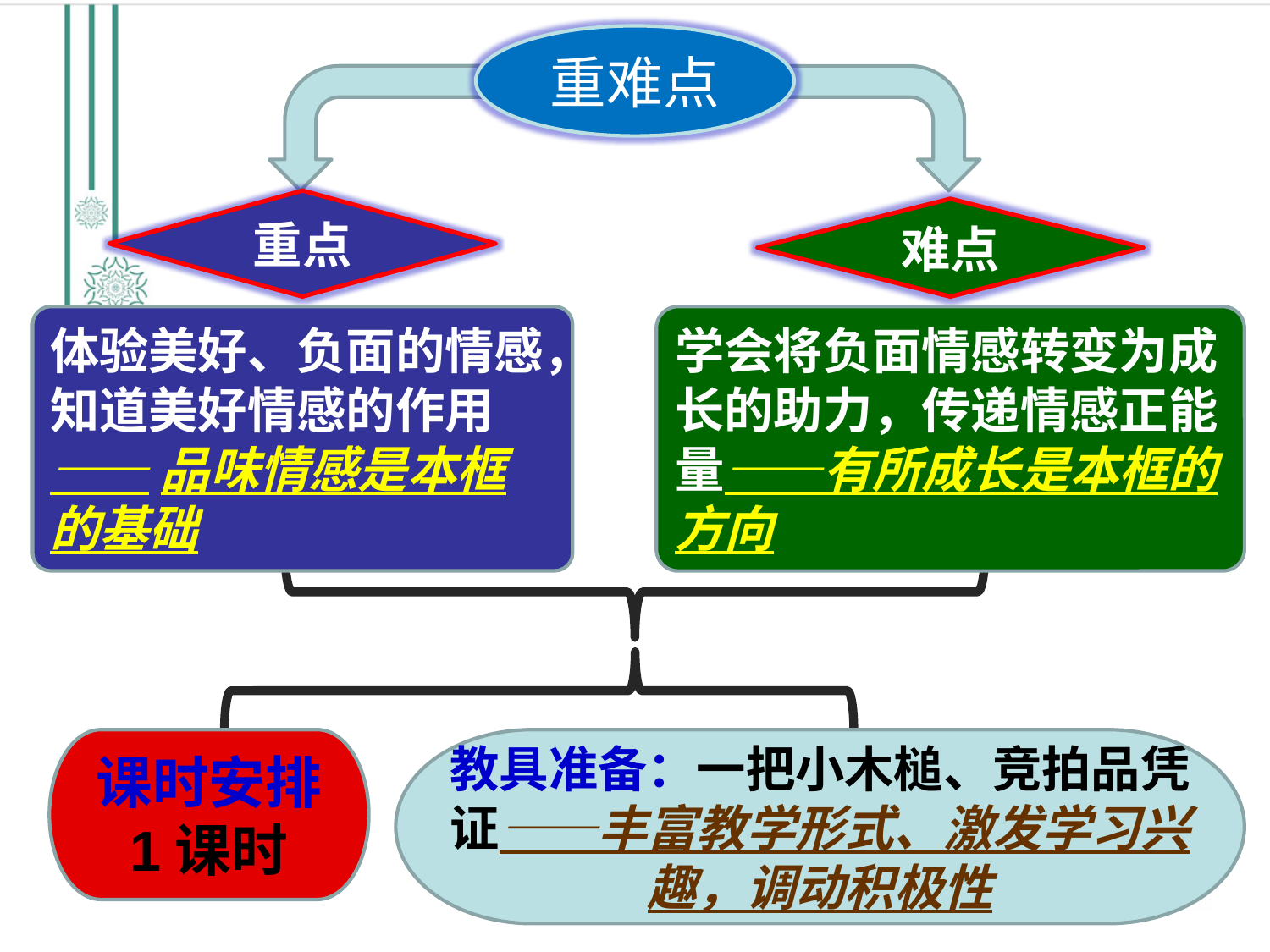

重难点
重点
难点

体验美好、负面的情感，知道美好情感的作用
——品味情感是本框的基础
学会将负面情感转变为成长的助力，传递情感正能量——有所成长是本框的方向

课时安排
1课时
教具准备：一把小木槌、竞拍品凭证——丰富教学形式、激发学习兴趣，调动积极性